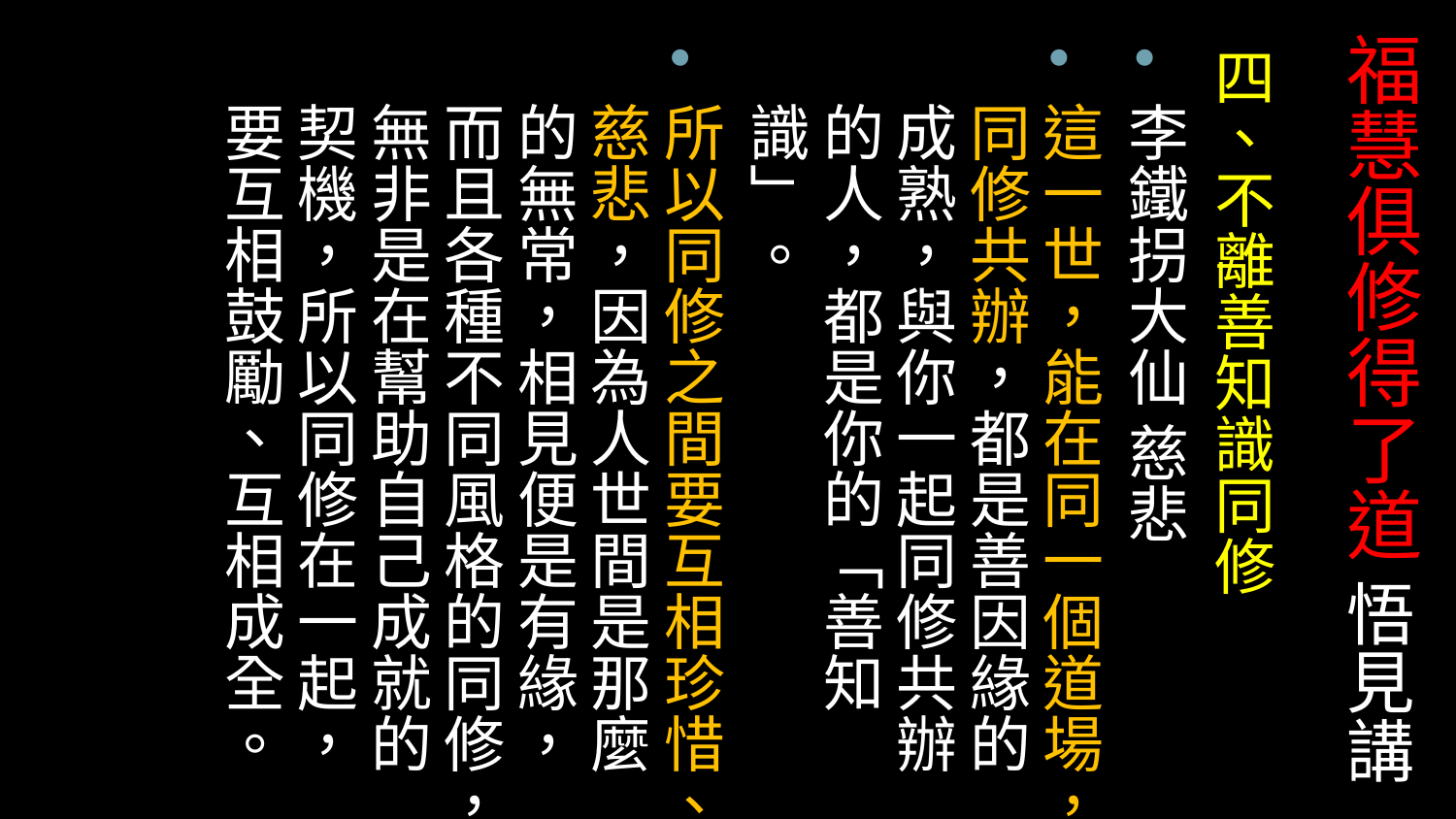

# 福慧俱修得了道 悟見講
四、不離善知識同修
李鐵拐大仙 慈悲
這一世，能在同一個道場，同修共辦，都是善因緣的成熟，與你一起同修共辦的人，都是你的「善知識」。
所以同修之間要互相珍惜、慈悲，因為人世間是那麼的無常，相見便是有緣，而且各種不同風格的同修，無非是在幫助自己成就的契機，所以同修在一起，要互相鼓勵、互相成全。